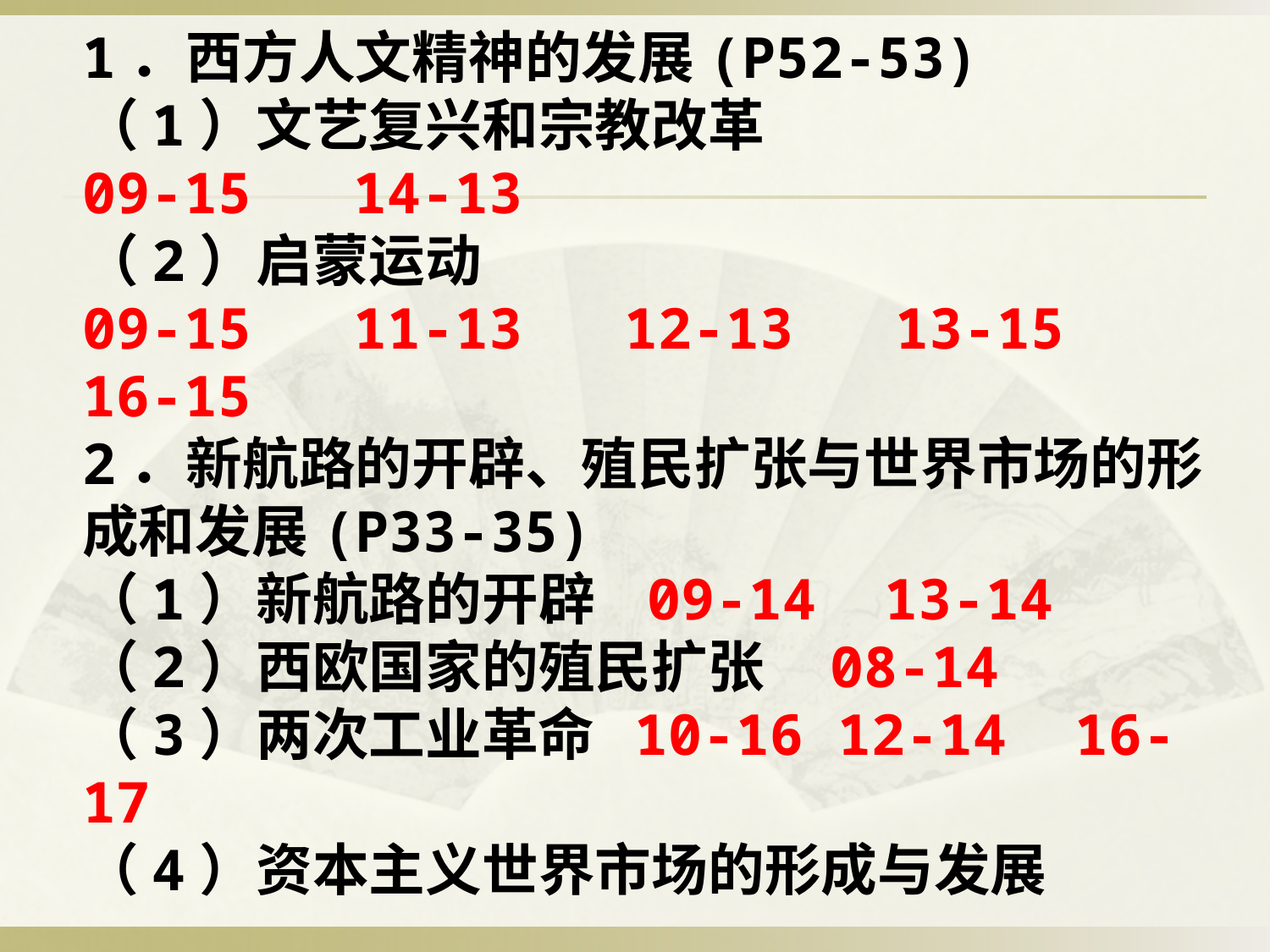

1．西方人文精神的发展(P52-53)
（1）文艺复兴和宗教改革
09-15   14-13
（2）启蒙运动
09-15   11-13   12-13   13-15  16-15
2．新航路的开辟、殖民扩张与世界市场的形成和发展(P33-35)
（1）新航路的开辟   09-14  13-14
（2）西欧国家的殖民扩张    08-14
（3）两次工业革命  10-16 12-14  16-17
（4）资本主义世界市场的形成与发展